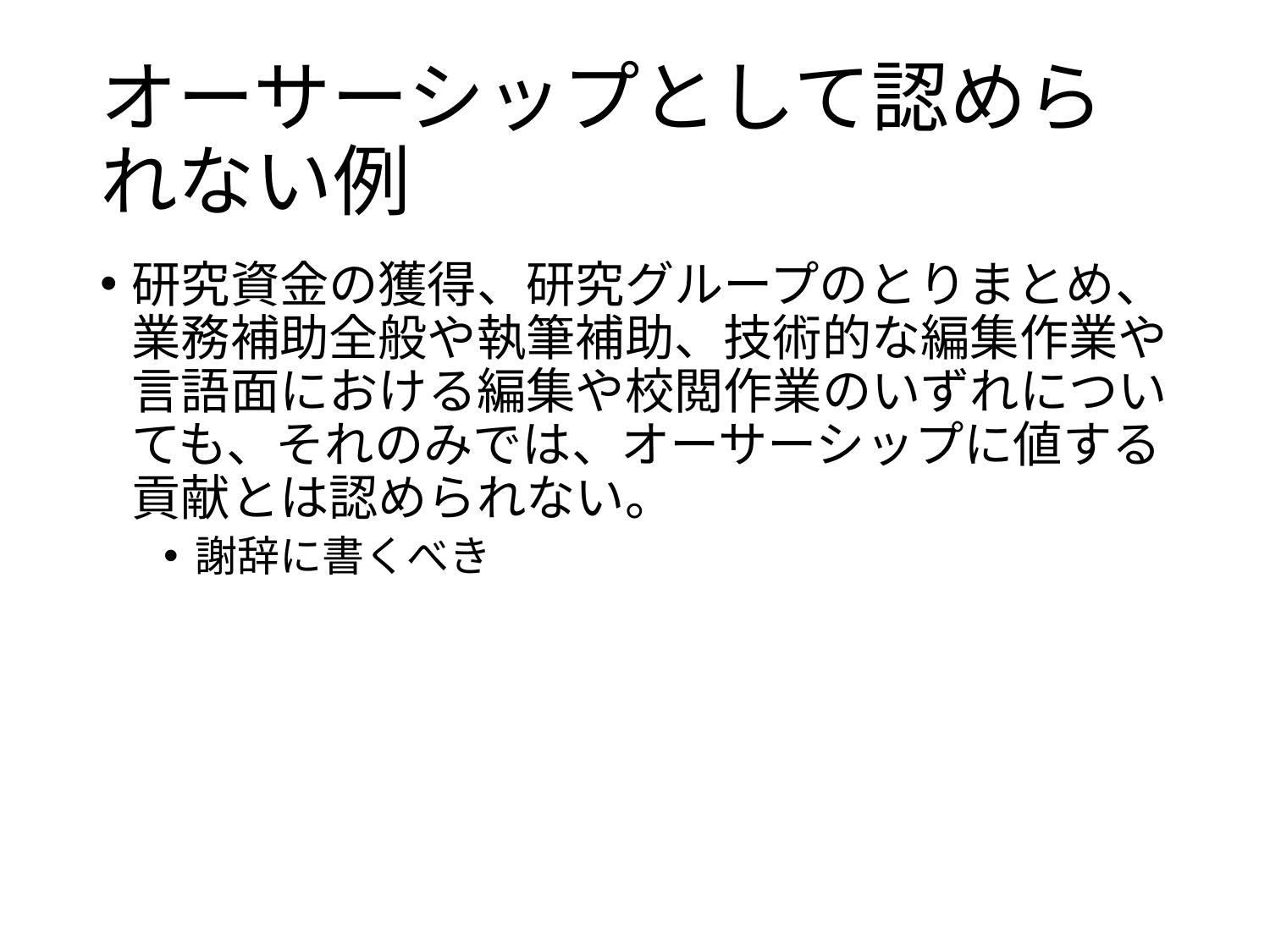

# オーサーシップとして認められない例
研究資金の獲得、研究グループのとりまとめ、業務補助全般や執筆補助、技術的な編集作業や言語面における編集や校閲作業のいずれについても、それのみでは、オーサーシップに値する貢献とは認められない。
謝辞に書くべき